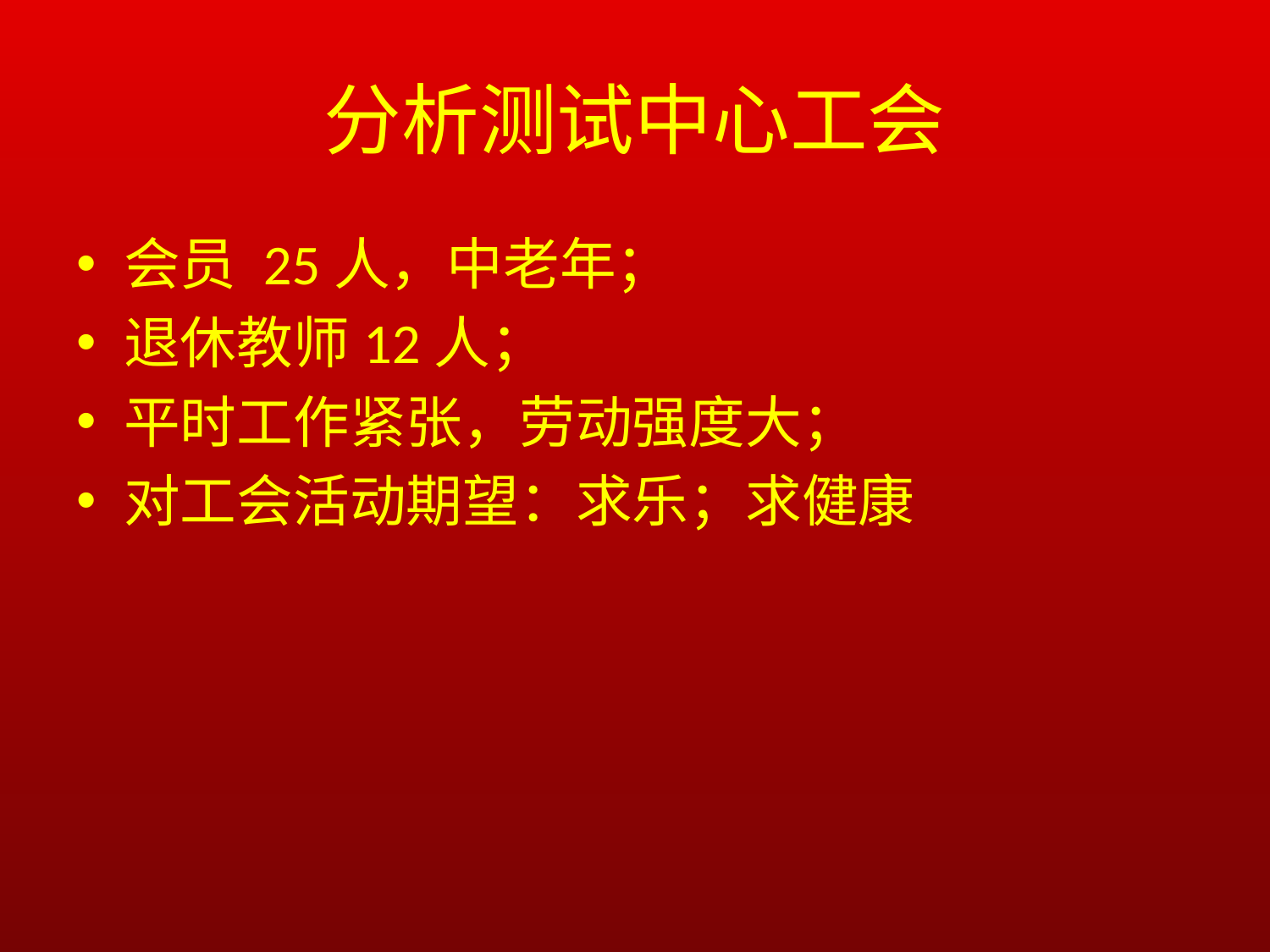

# 分析测试中心工会
会员 25人，中老年；
退休教师12人；
平时工作紧张，劳动强度大；
对工会活动期望：求乐；求健康